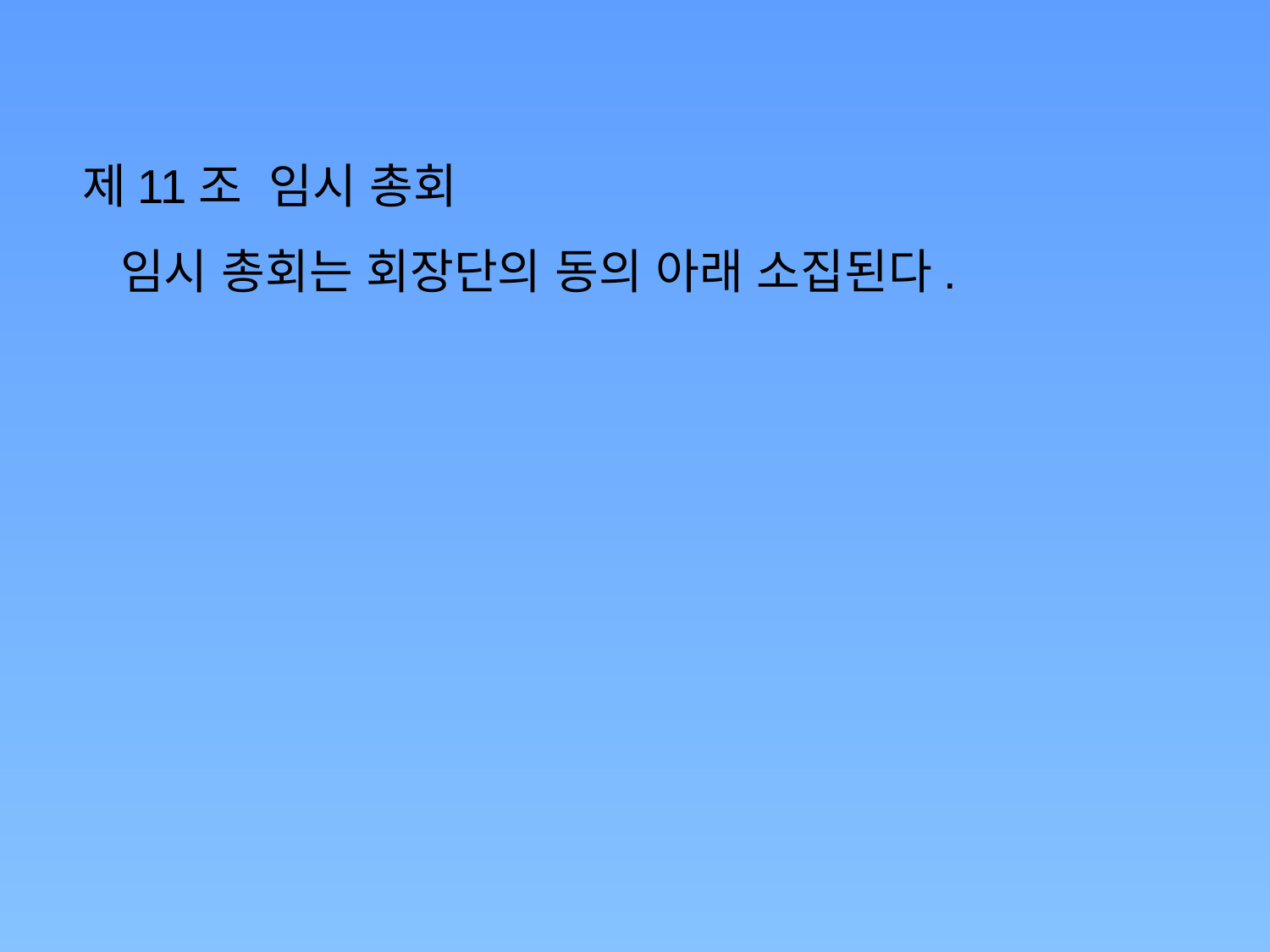

제11조  임시 총회
  임시 총회는 회장단의 동의 아래 소집된다.